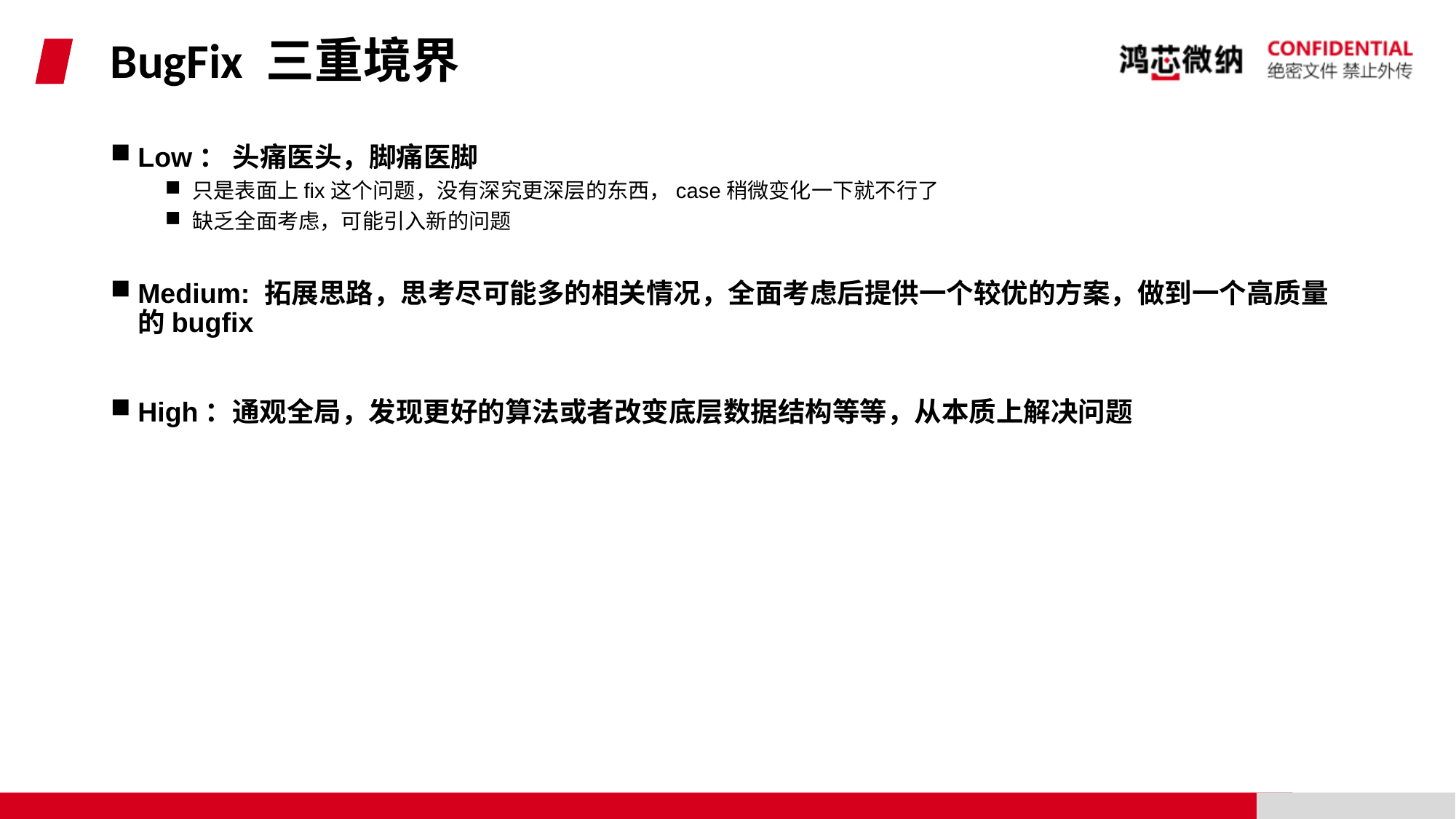

# BugFix 三重境界
Low： 头痛医头，脚痛医脚
只是表面上fix这个问题，没有深究更深层的东西，case稍微变化一下就不行了
缺乏全面考虑，可能引入新的问题

Medium: 拓展思路，思考尽可能多的相关情况，全面考虑后提供一个较优的方案，做到一个高质量的bugfix

High：通观全局，发现更好的算法或者改变底层数据结构等等，从本质上解决问题